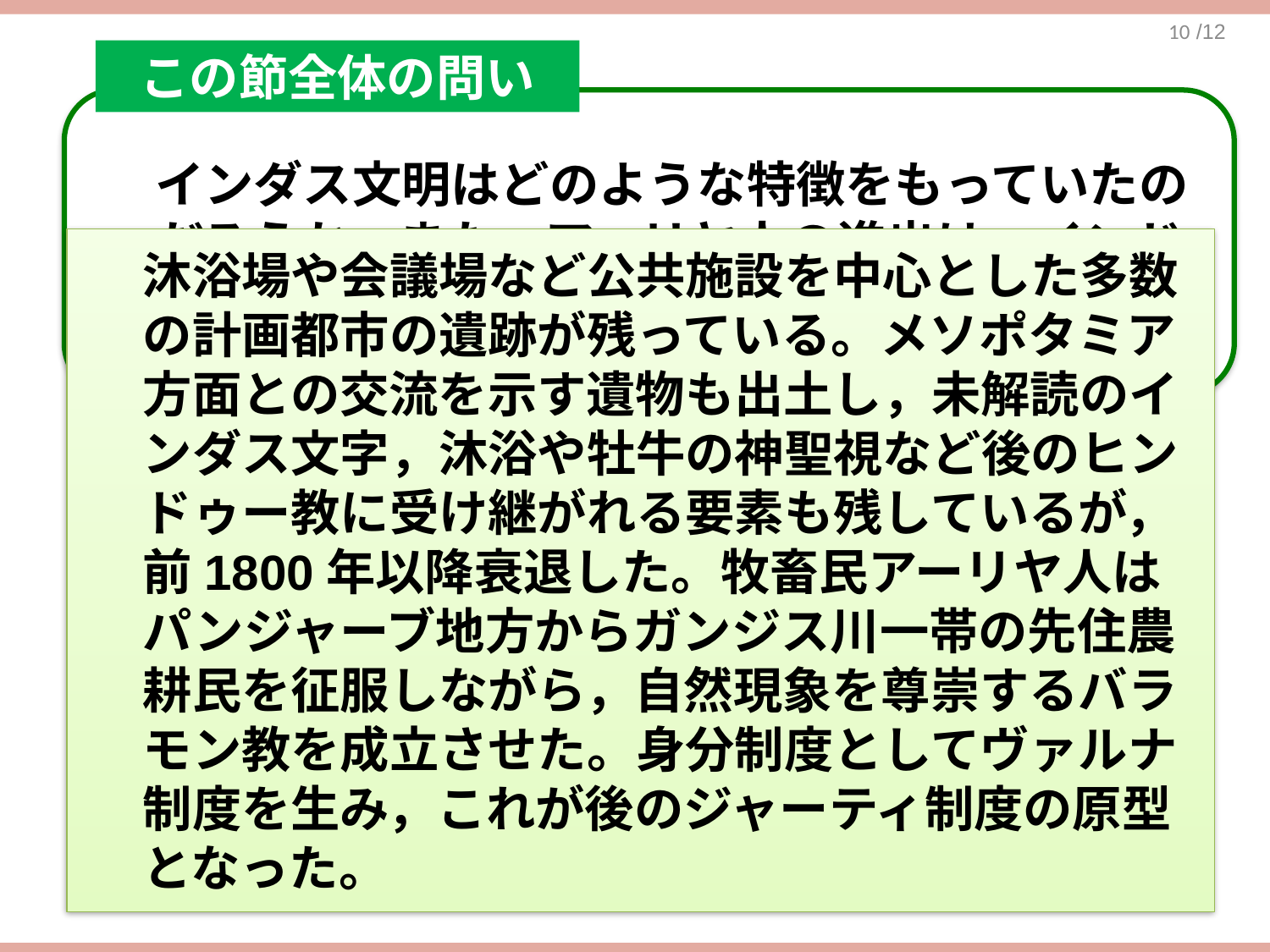

この節全体の問い
インダス文明はどのような特徴をもっていたのだろうか。また，アーリヤ人の進出は，インドにどのような変化をもたらしたのだろうか。
沐浴場や会議場など公共施設を中心とした多数の計画都市の遺跡が残っている。メソポタミア方面との交流を示す遺物も出土し，未解読のインダス文字，沐浴や牡牛の神聖視など後のヒンドゥー教に受け継がれる要素も残しているが，前1800年以降衰退した。牧畜民アーリヤ人はパンジャーブ地方からガンジス川一帯の先住農耕民を征服しながら，自然現象を尊崇するバラモン教を成立させた。身分制度としてヴァルナ制度を生み，これが後のジャーティ制度の原型となった。